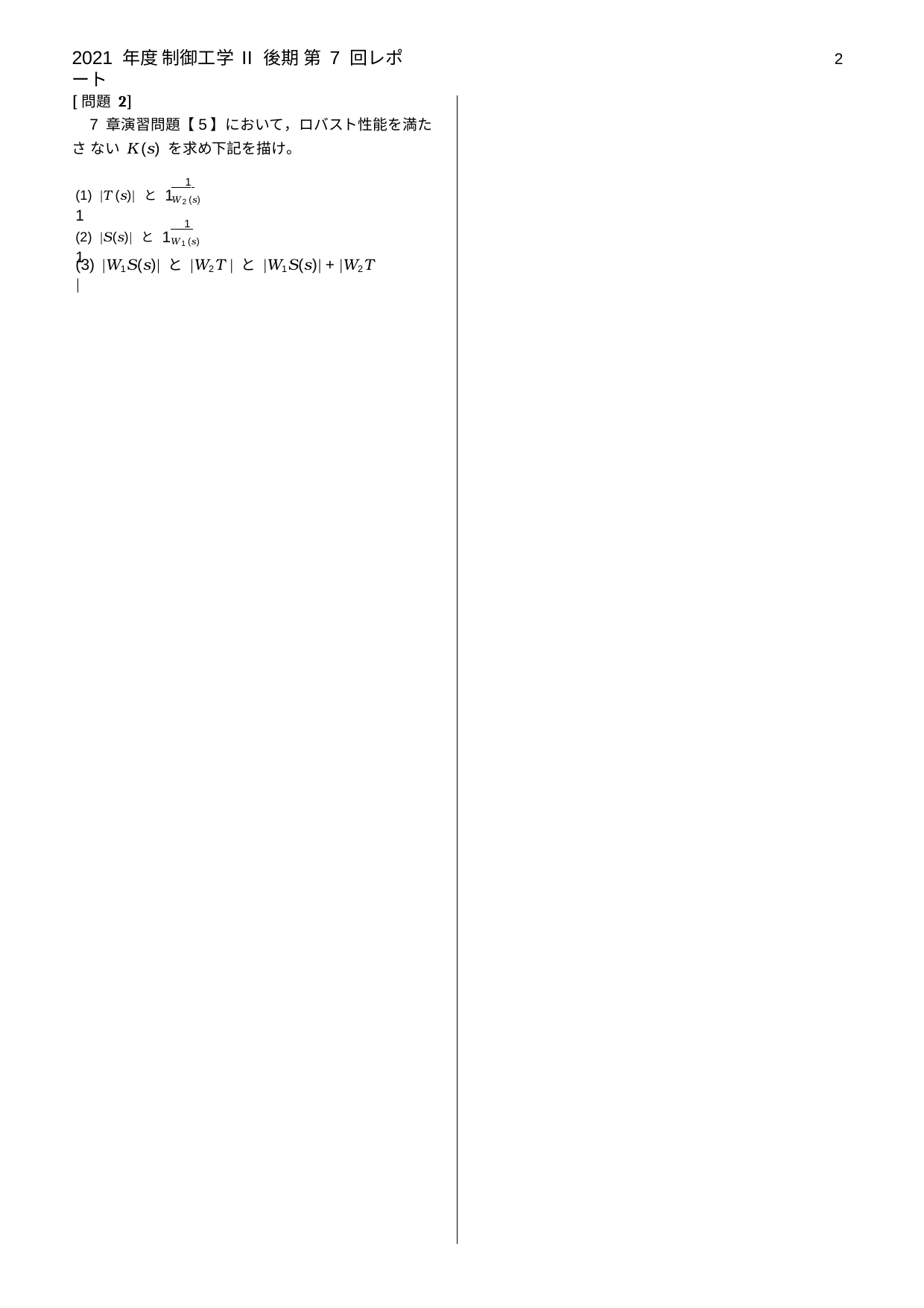

2021 年度 制御工学II 後期 第 7 回レポート
2
[問題 2]
7 章演習問題【5】において，ロバスト性能を満たさ ない K(s) を求め下記を描け。

     1
(1) |T (s)| と 1	1
W2 (s)
     1
(2) |S(s)| と 1	1
W1 (s)
(3) |W1S(s)| と |W2T | と |W1S(s)| + |W2T |